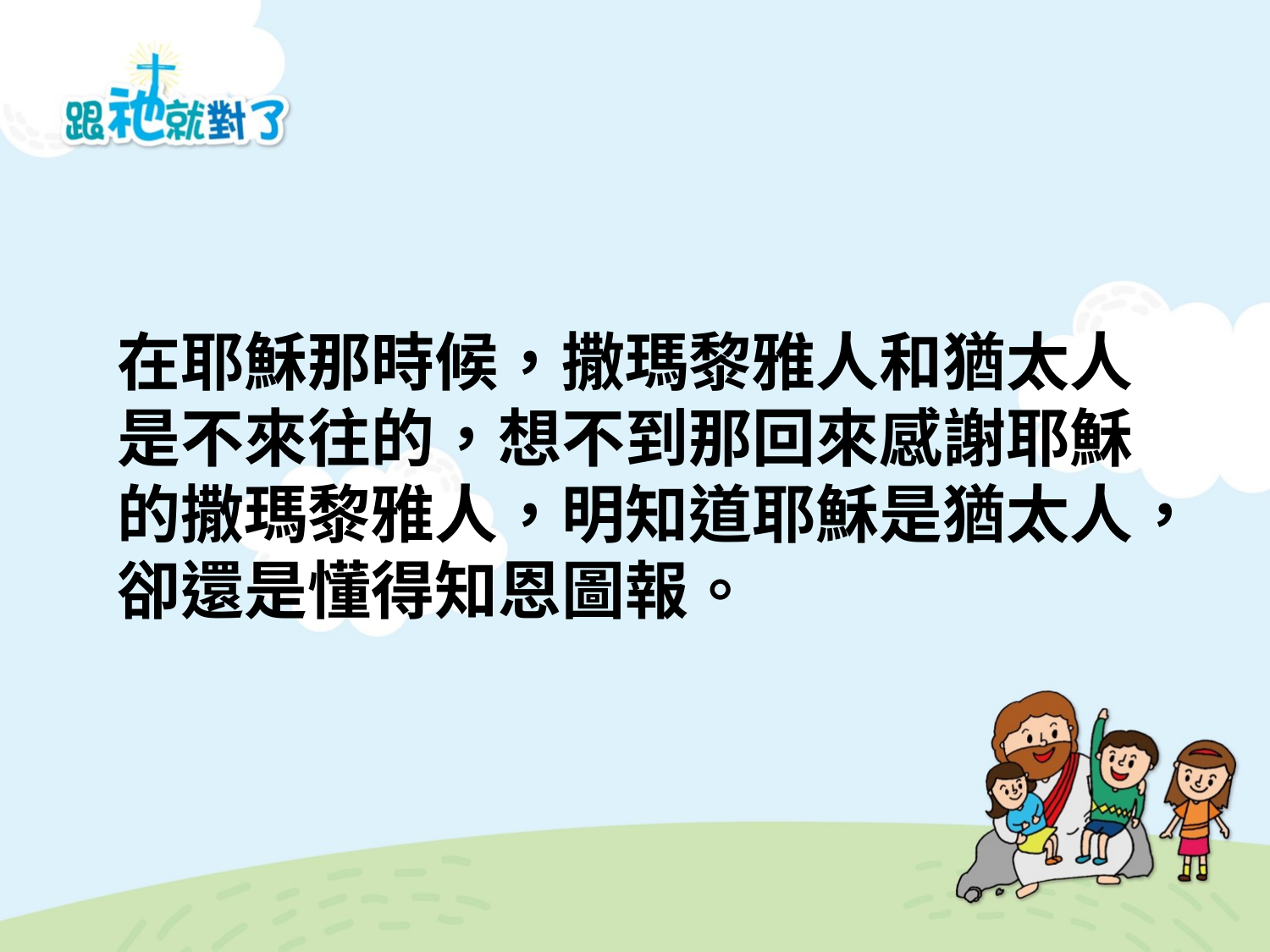

在耶穌那時候，撒瑪黎雅人和猶太人是不來往的，想不到那回來感謝耶穌的撒瑪黎雅人，明知道耶穌是猶太人，卻還是懂得知恩圖報。